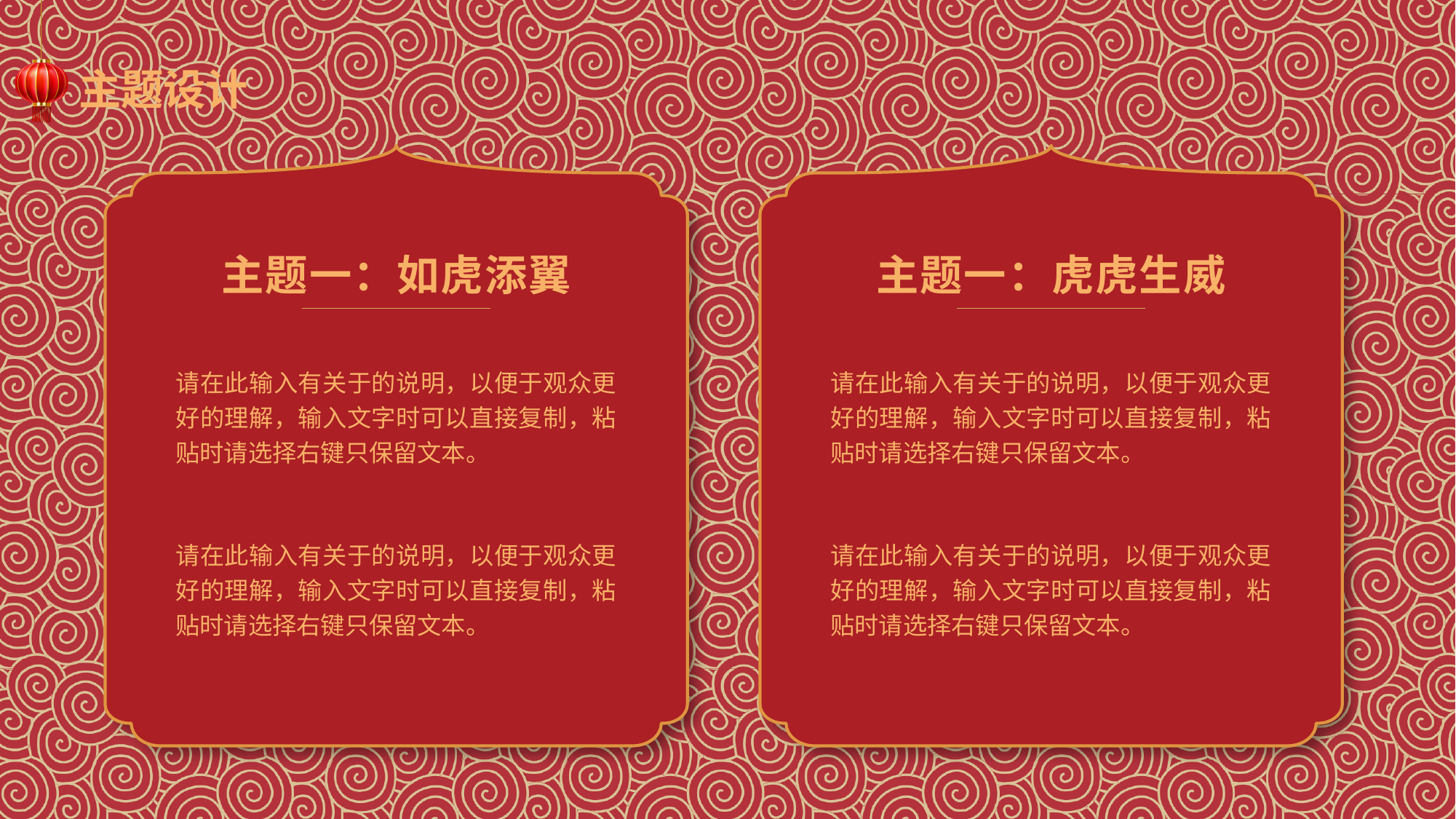

主题设计

主题一：如虎添翼
主题一：虎虎生威
请在此输入有关于的说明，以便于观众更好的理解，输入文字时可以直接复制，粘贴时请选择右键只保留文本。
请在此输入有关于的说明，以便于观众更好的理解，输入文字时可以直接复制，粘贴时请选择右键只保留文本。
请在此输入有关于的说明，以便于观众更好的理解，输入文字时可以直接复制，粘贴时请选择右键只保留文本。
请在此输入有关于的说明，以便于观众更好的理解，输入文字时可以直接复制，粘贴时请选择右键只保留文本。